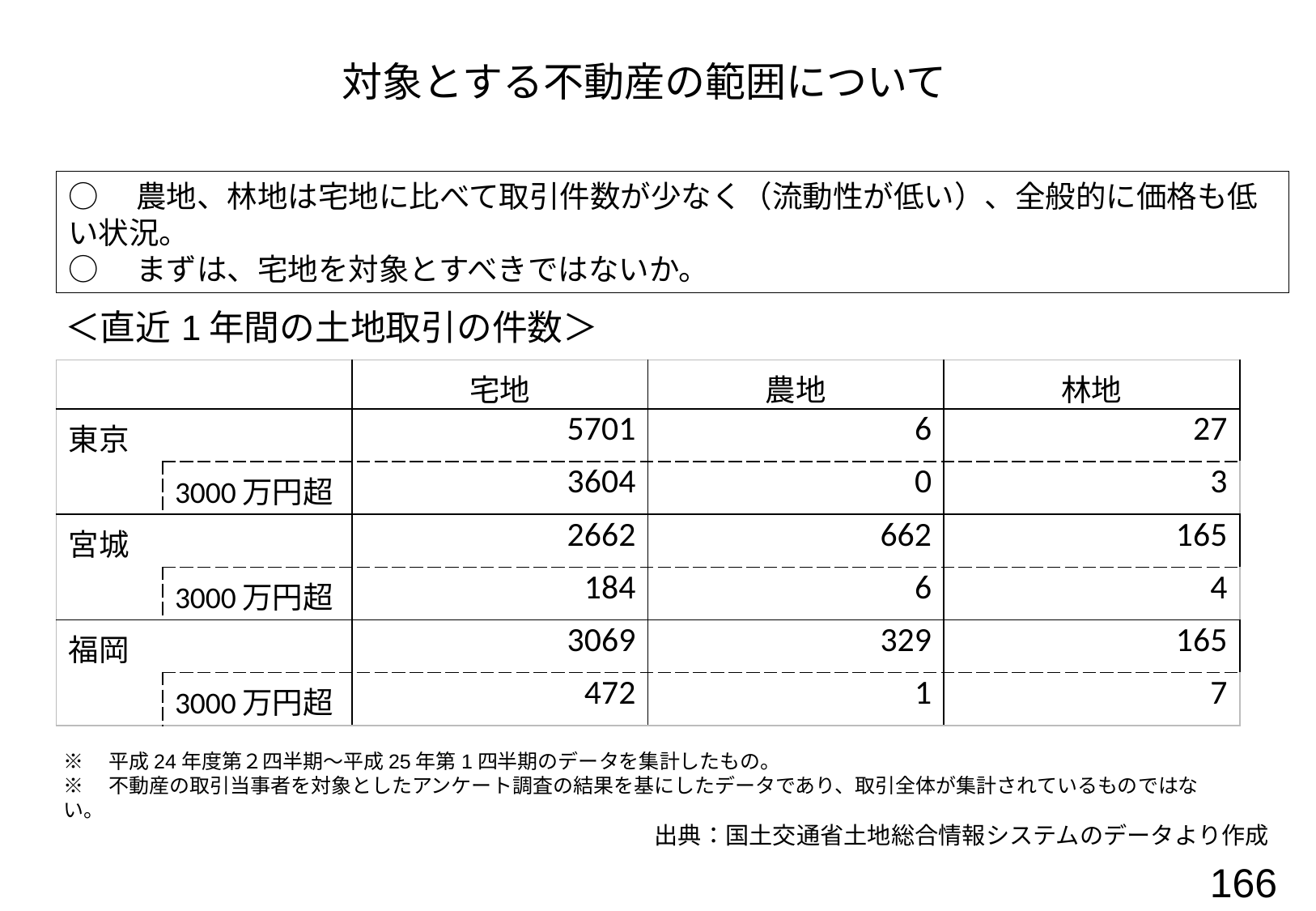

対象とする不動産の範囲について
○　農地、林地は宅地に比べて取引件数が少なく（流動性が低い）、全般的に価格も低い状況。
○　まずは、宅地を対象とすべきではないか。
＜直近1年間の土地取引の件数＞
|  |  | 宅地 | 農地 | 林地 |
| --- | --- | --- | --- | --- |
| 東京 |  | 5701 | 6 | 27 |
|  | 3000万円超 | 3604 | 0 | 3 |
| 宮城 |  | 2662 | 662 | 165 |
|  | 3000万円超 | 184 | 6 | 4 |
| 福岡 |  | 3069 | 329 | 165 |
|  | 3000万円超 | 472 | 1 | 7 |
※　平成24年度第２四半期～平成25年第1四半期のデータを集計したもの。
※　不動産の取引当事者を対象としたアンケート調査の結果を基にしたデータであり、取引全体が集計されているものではない。
出典：国土交通省土地総合情報システムのデータより作成
166